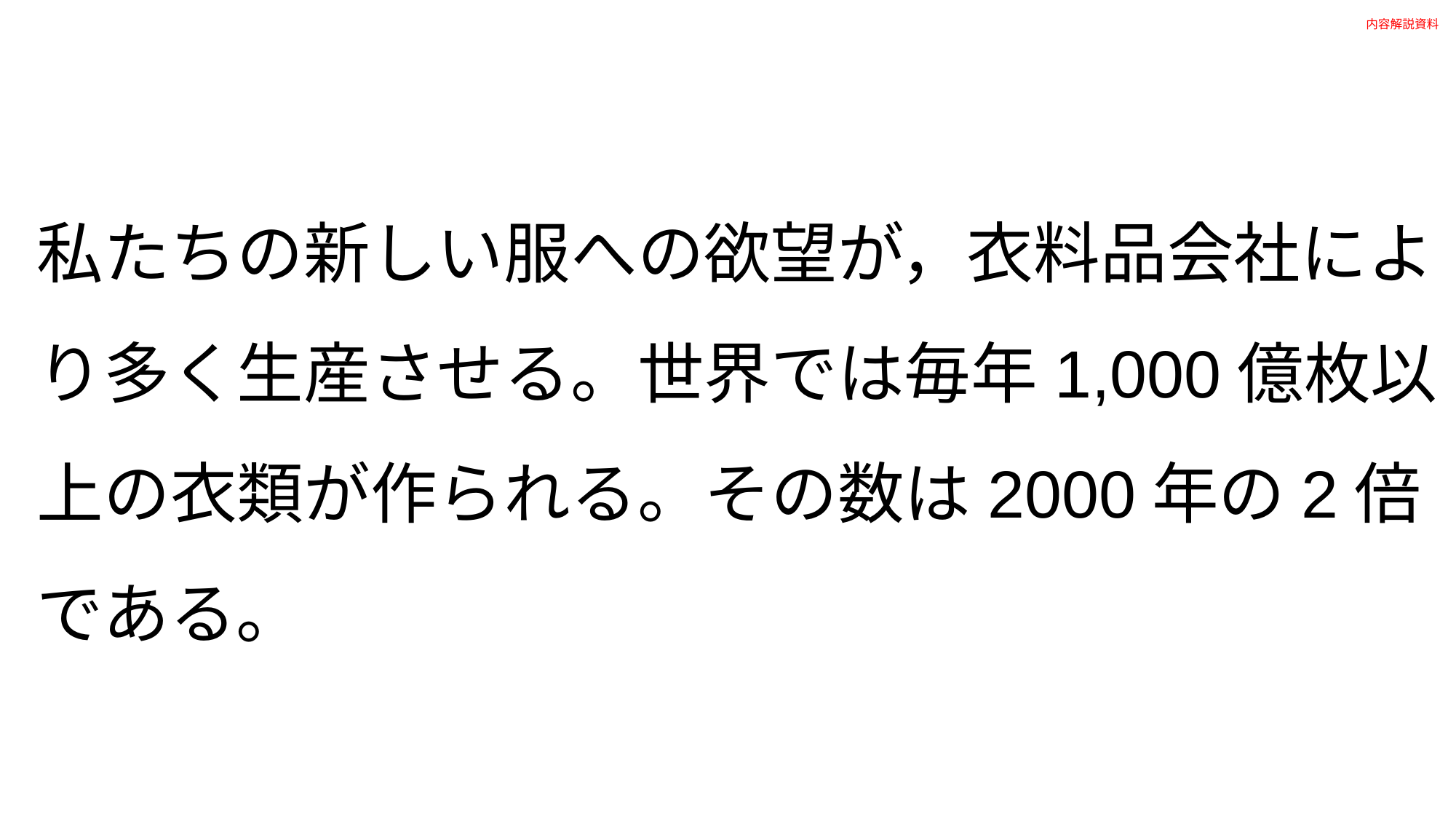

私たちの新しい服への欲望が，衣料品会社により多く生産させる。世界では毎年1,000億枚以上の衣類が作られる。その数は2000年の2倍である。